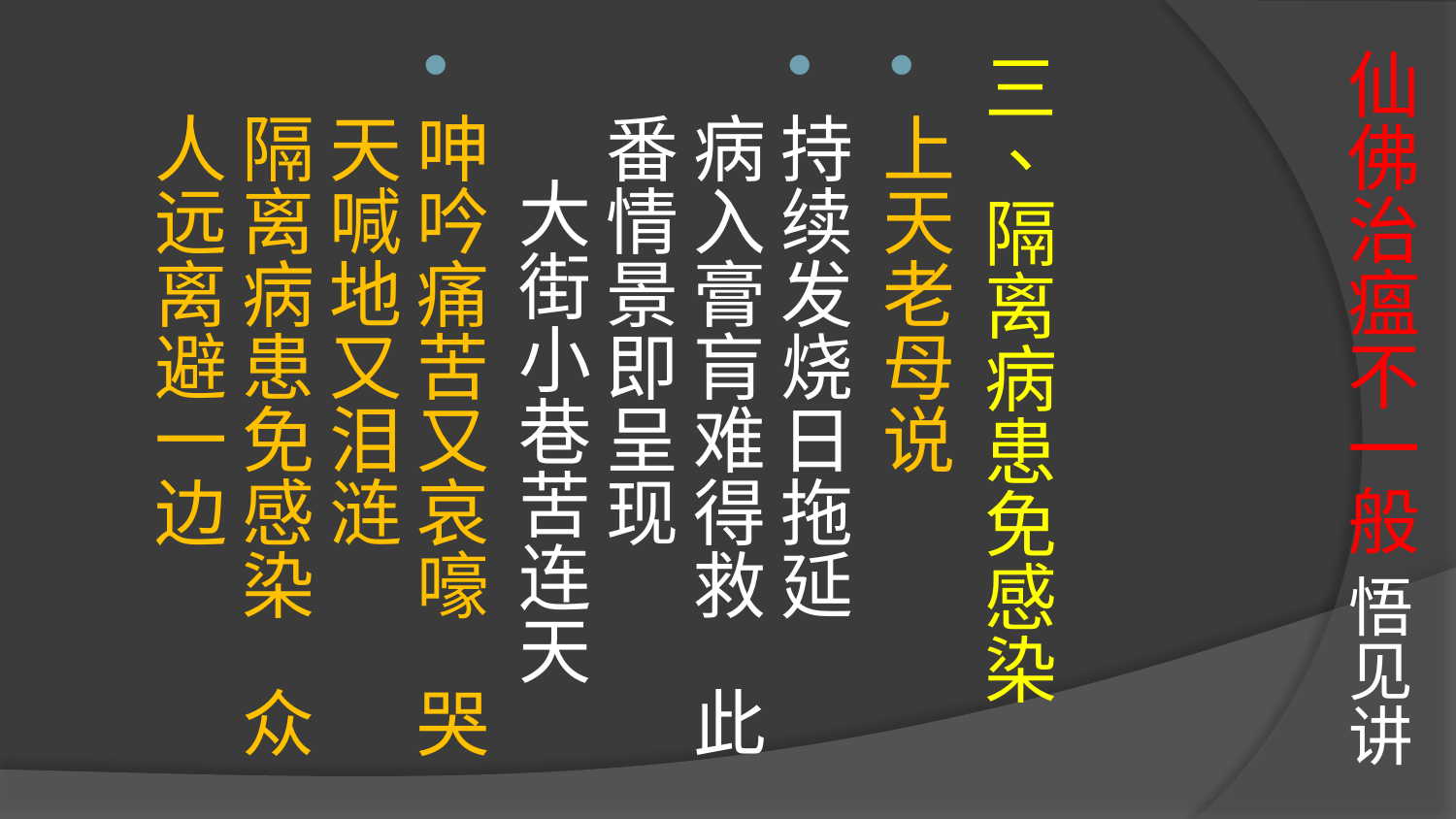

# 仙佛治瘟不一般 悟见讲
三、隔离病患免感染
上天老母说
持续发烧日拖延
病入膏肓难得救    此番情景即呈现                   大街小巷苦连天
呻吟痛苦又哀嚎    哭天喊地又泪涟
隔离病患免感染    众人远离避一边